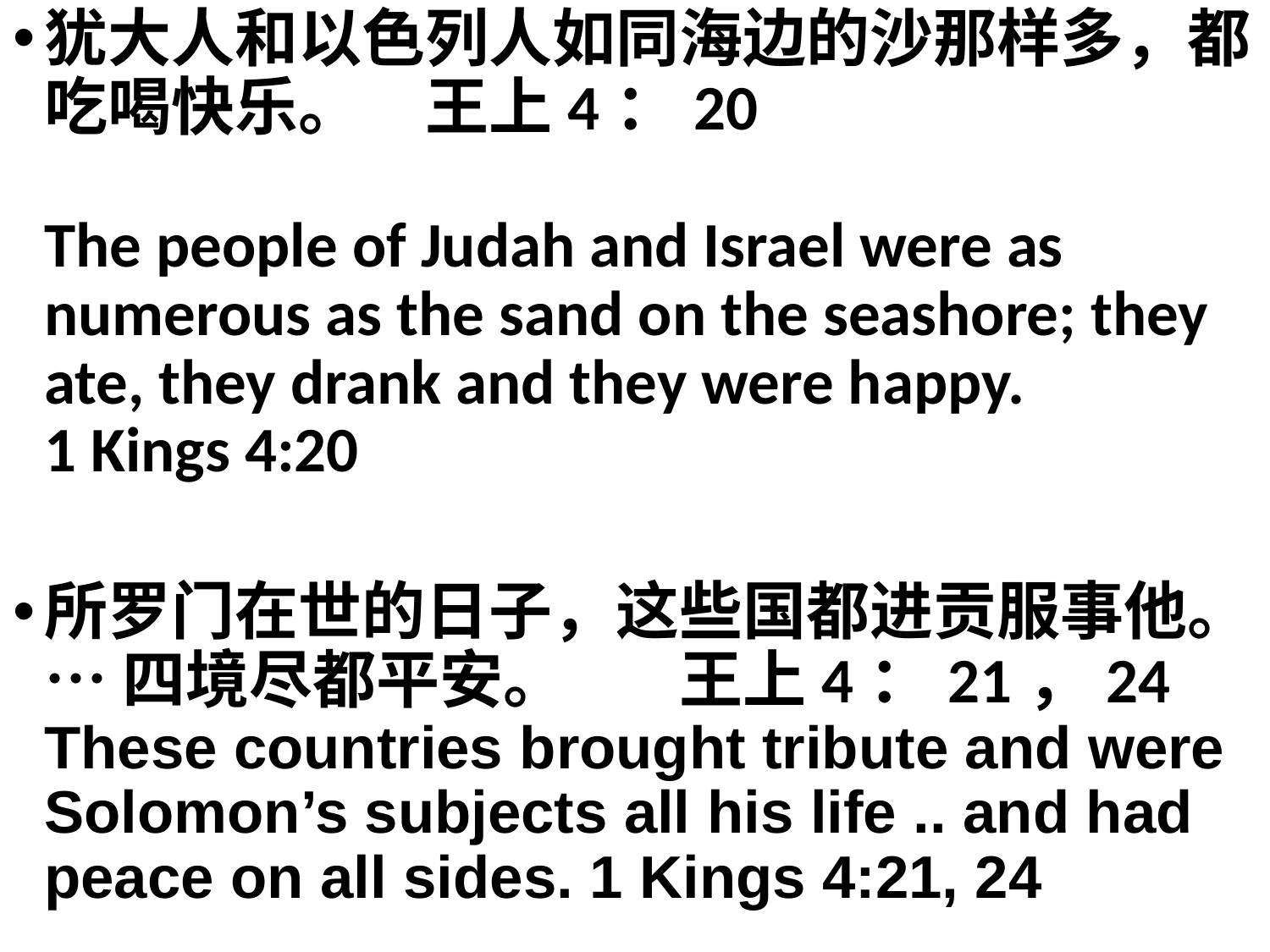

犹大人和以色列人如同海边的沙那样多，都吃喝快乐。	王上4：20
The people of Judah and Israel were as numerous as the sand on the seashore; they ate, they drank and they were happy.
1 Kings 4:20
所罗门在世的日子，这些国都进贡服事他。 … 四境尽都平安。 	王上4：21，24
These countries brought tribute and were Solomon’s subjects all his life .. and had peace on all sides. 1 Kings 4:21, 24